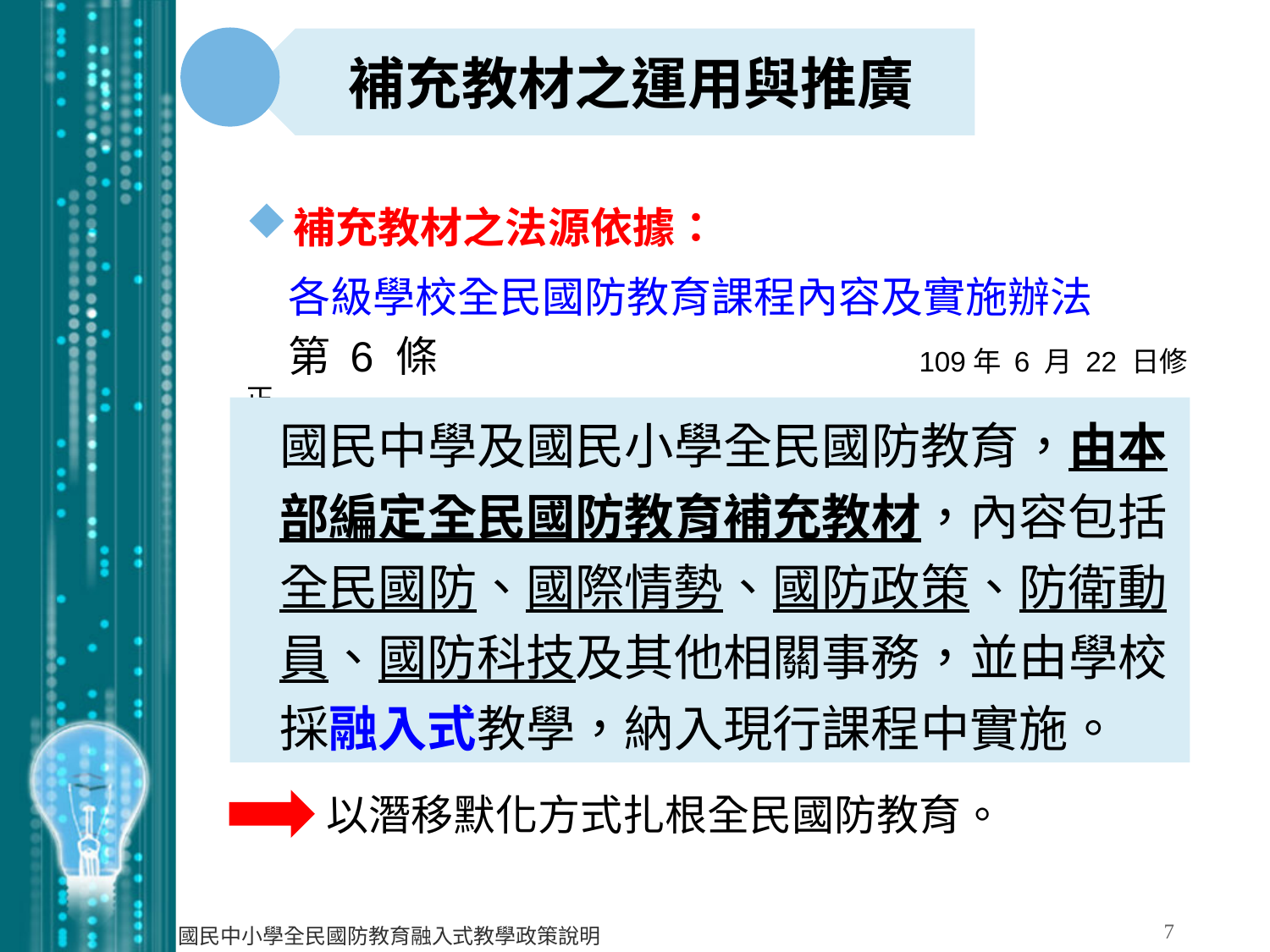

補充教材之運用與推廣
補充教材之法源依據：
　各級學校全民國防教育課程內容及實施辦法
　第 6 條　　　　　　　　　　     109年 6 月 22 日修正
國民中學及國民小學全民國防教育，由本部編定全民國防教育補充教材，內容包括全民國防、國際情勢、國防政策、防衛動員、國防科技及其他相關事務，並由學校採融入式教學，納入現行課程中實施。
以潛移默化方式扎根全民國防教育。

7
國民中小學全民國防教育融入式教學政策說明